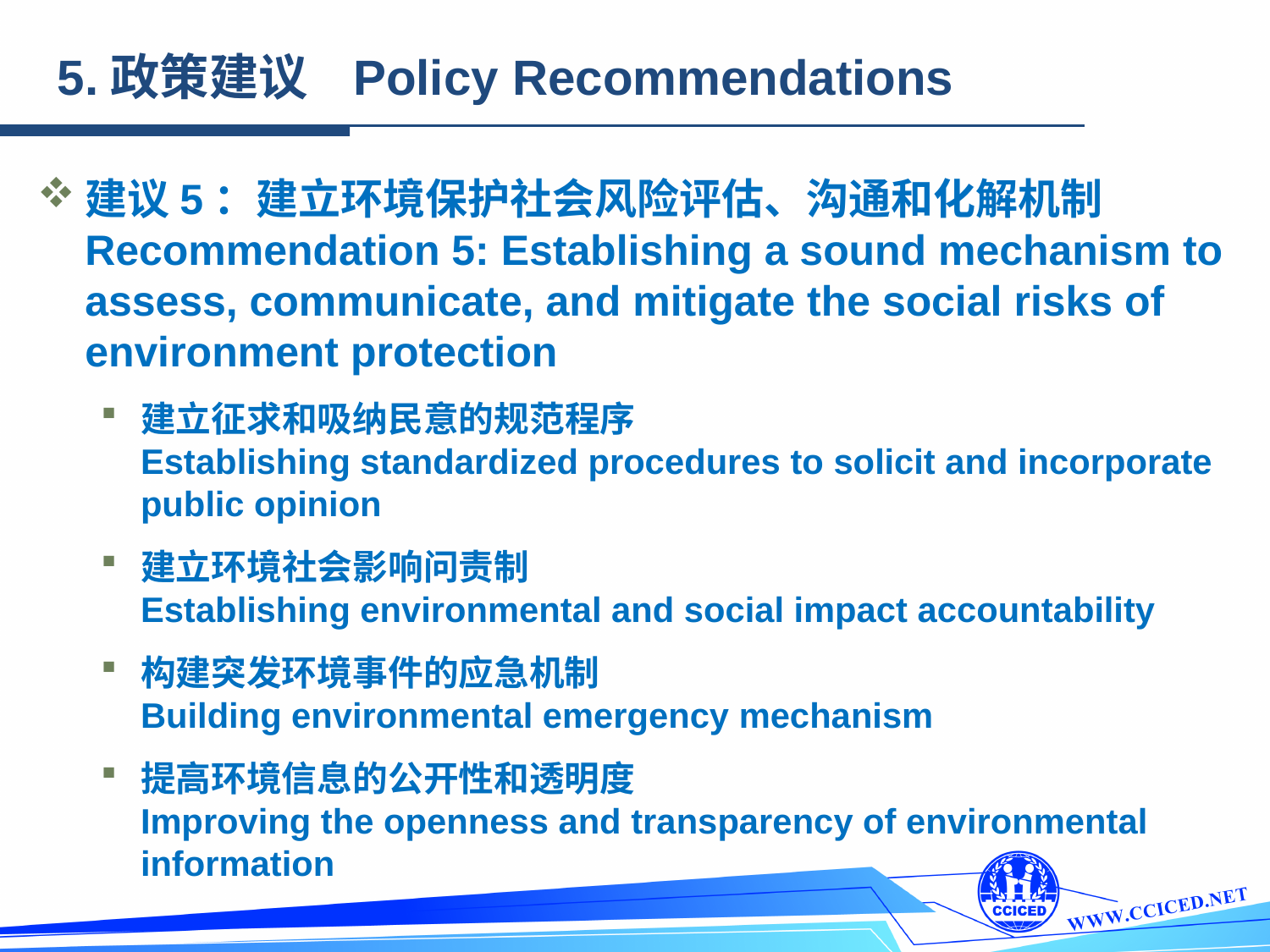

5.政策建议   Policy Recommendations
建议5：建立环境保护社会风险评估、沟通和化解机制
	Recommendation 5: Establishing a sound mechanism to assess, communicate, and mitigate the social risks of environment protection
建立征求和吸纳民意的规范程序
	Establishing standardized procedures to solicit and incorporate public opinion
建立环境社会影响问责制
	Establishing environmental and social impact accountability
构建突发环境事件的应急机制
	Building environmental emergency mechanism
提高环境信息的公开性和透明度
	Improving the openness and transparency of environmental information